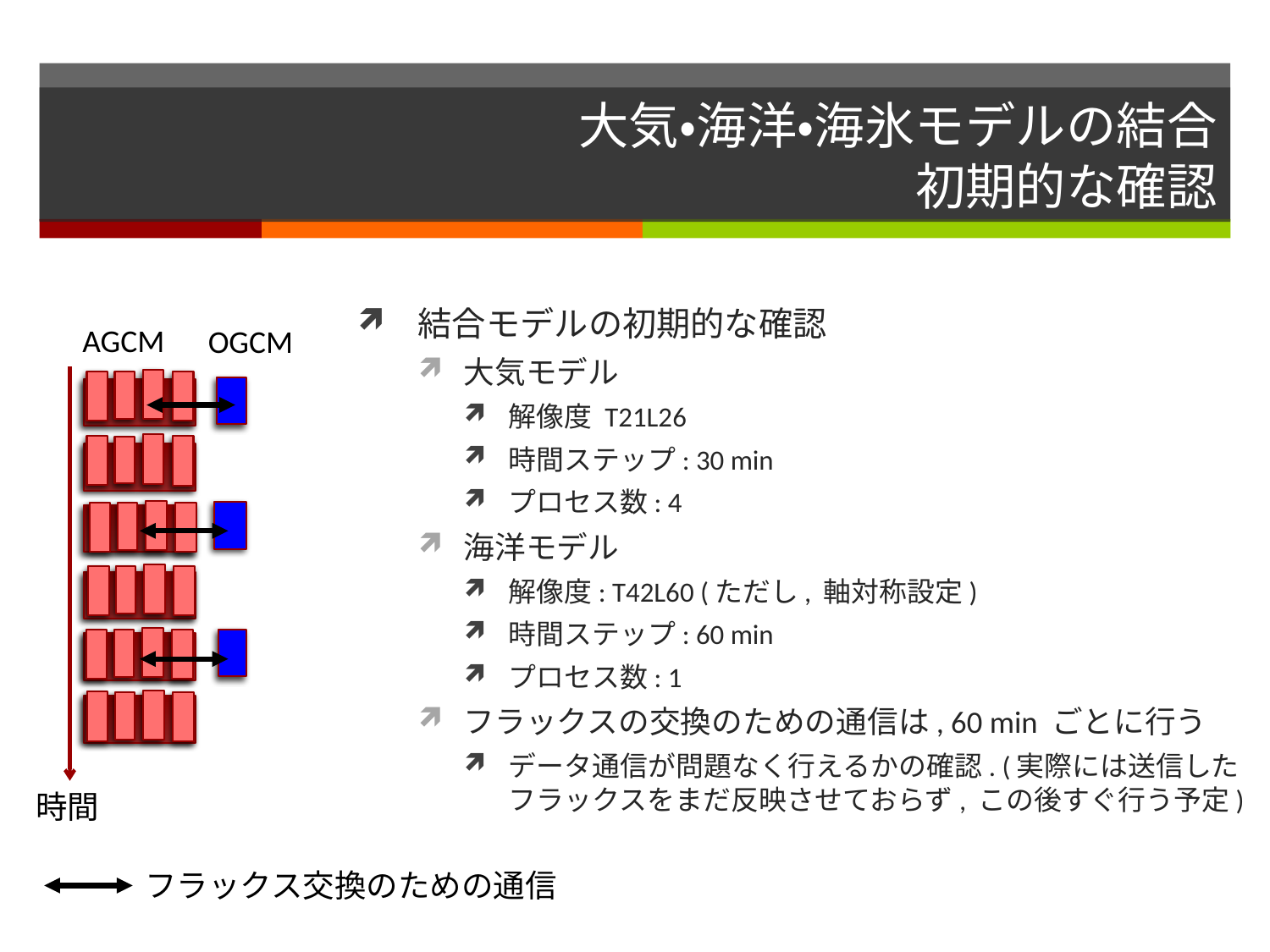

# 大気・海洋・海氷モデルの結合 初期的な確認
結合モデルの初期的な確認
大気モデル
解像度 T21L26
時間ステップ: 30 min
プロセス数: 4
海洋モデル
解像度: T42L60 (ただし, 軸対称設定)
時間ステップ: 60 min
プロセス数: 1
フラックスの交換のための通信は, 60 min ごとに行う
データ通信が問題なく行えるかの確認. (実際には送信したフラックスをまだ反映させておらず, この後すぐ行う予定)
AGCM
OGCM

時間
フラックス交換のための通信